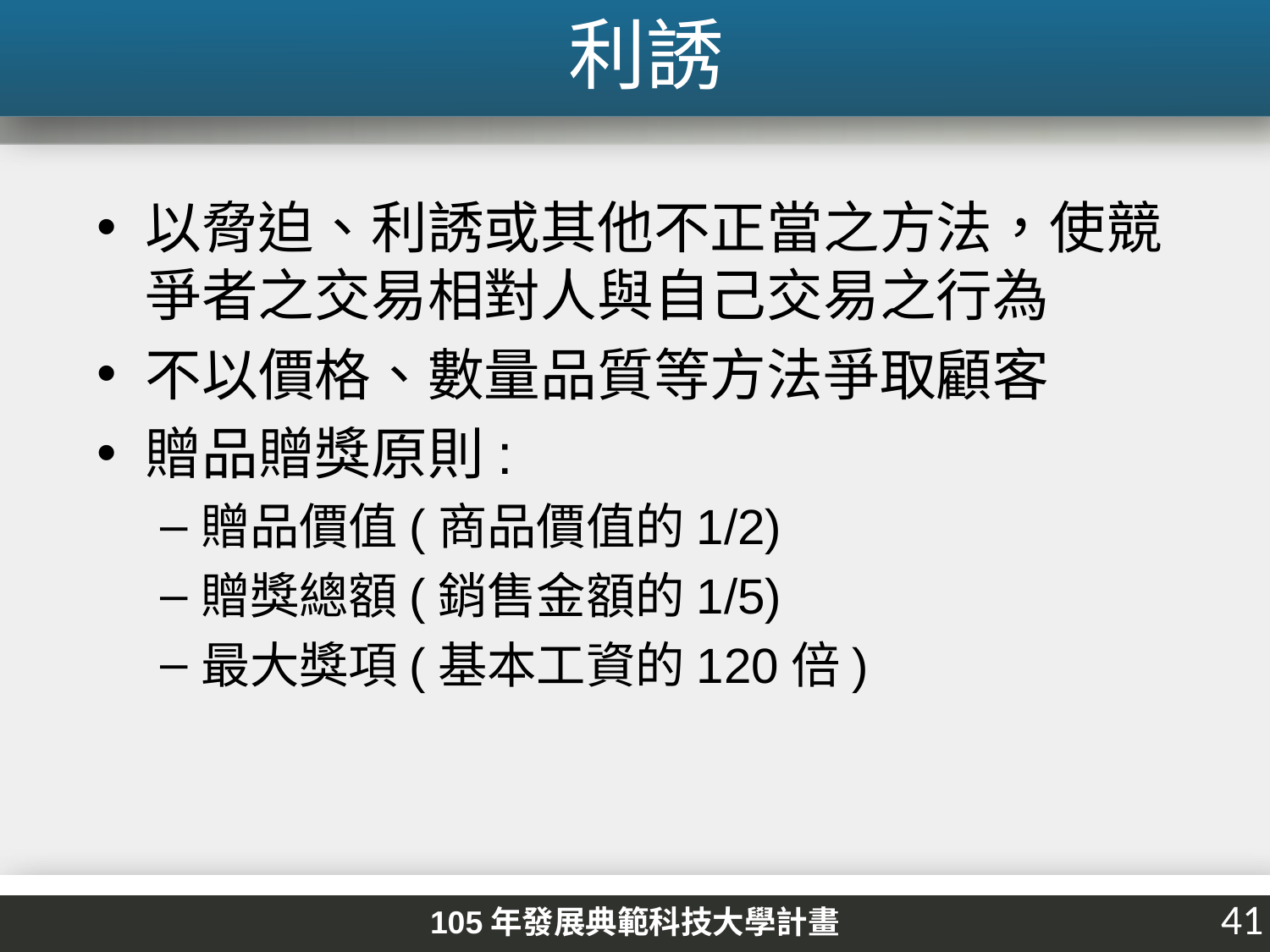

# 利誘
以脅迫、利誘或其他不正當之方法，使競爭者之交易相對人與自己交易之行為
不以價格、數量品質等方法爭取顧客
贈品贈獎原則:
贈品價值(商品價值的1/2)
贈獎總額(銷售金額的1/5)
最大獎項(基本工資的120倍)